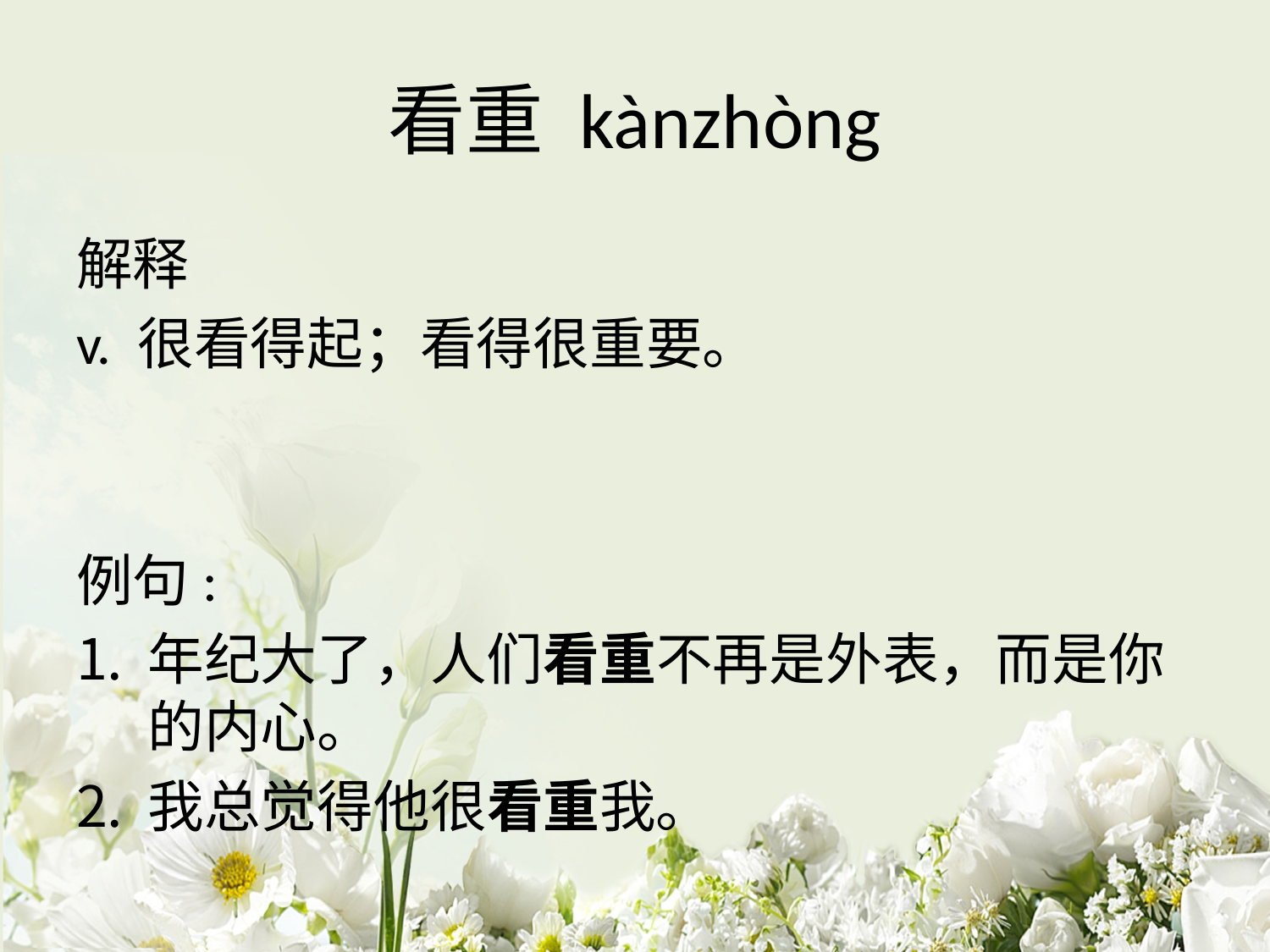

# 看重 kànzhòng
解释
v. 很看得起；看得很重要。

例句:
年纪大了，人们看重不再是外表，而是你的内心。
我总觉得他很看重我。